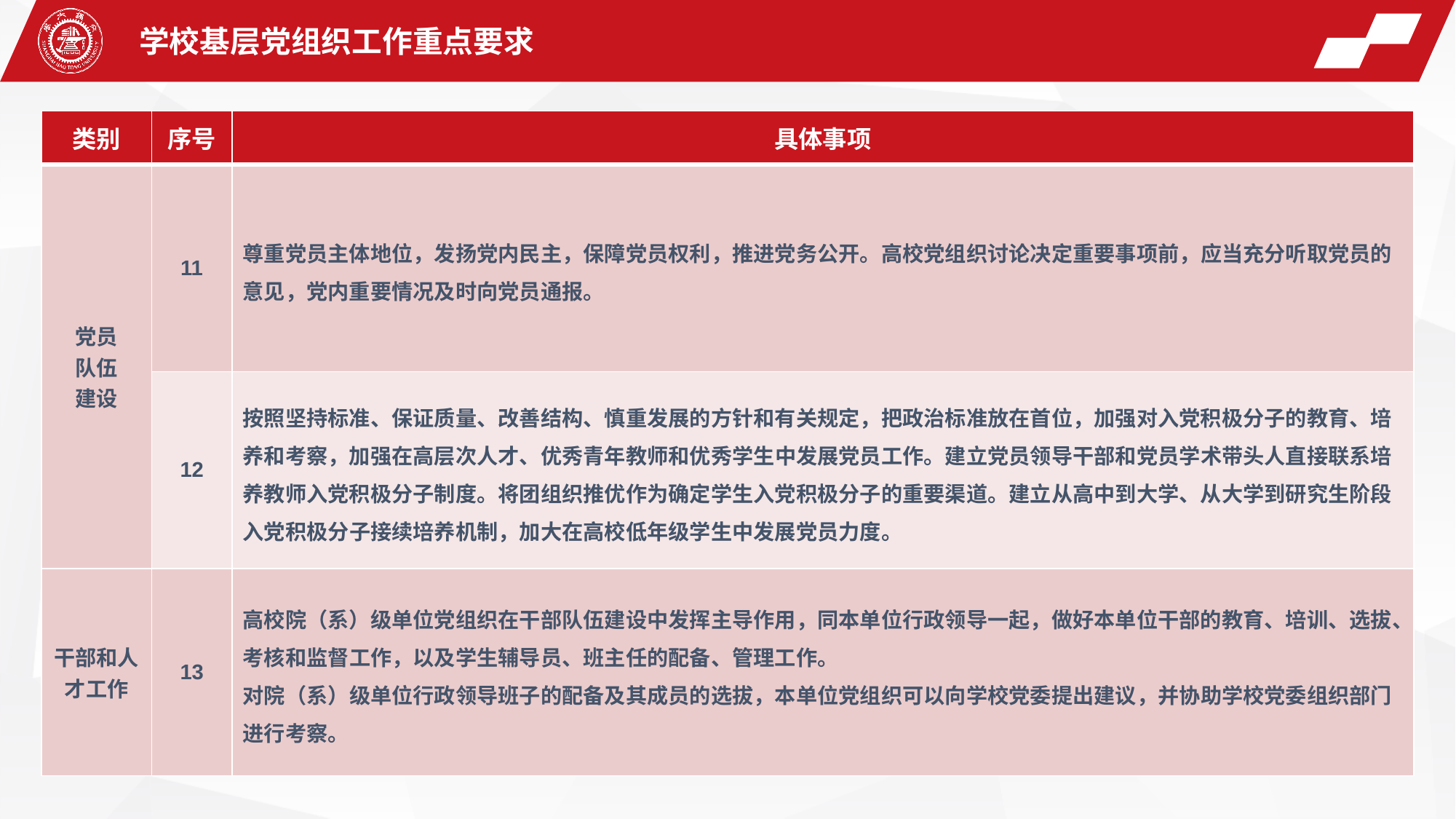

学校基层党组织工作重点要求
| 类别 | 序号 | 具体事项 |
| --- | --- | --- |
| 党员 队伍 建设 | 11 | 尊重党员主体地位，发扬党内民主，保障党员权利，推进党务公开。高校党组织讨论决定重要事项前，应当充分听取党员的意见，党内重要情况及时向党员通报。 |
|  | 12 | 按照坚持标准、保证质量、改善结构、慎重发展的方针和有关规定，把政治标准放在首位，加强对入党积极分子的教育、培养和考察，加强在高层次人才、优秀青年教师和优秀学生中发展党员工作。建立党员领导干部和党员学术带头人直接联系培养教师入党积极分子制度。将团组织推优作为确定学生入党积极分子的重要渠道。建立从高中到大学、从大学到研究生阶段入党积极分子接续培养机制，加大在高校低年级学生中发展党员力度。 |
| 干部和人才工作 | 13 | 高校院（系）级单位党组织在干部队伍建设中发挥主导作用，同本单位行政领导一起，做好本单位干部的教育、培训、选拔、考核和监督工作，以及学生辅导员、班主任的配备、管理工作。 对院（系）级单位行政领导班子的配备及其成员的选拔，本单位党组织可以向学校党委提出建议，并协助学校党委组织部门进行考察。 |